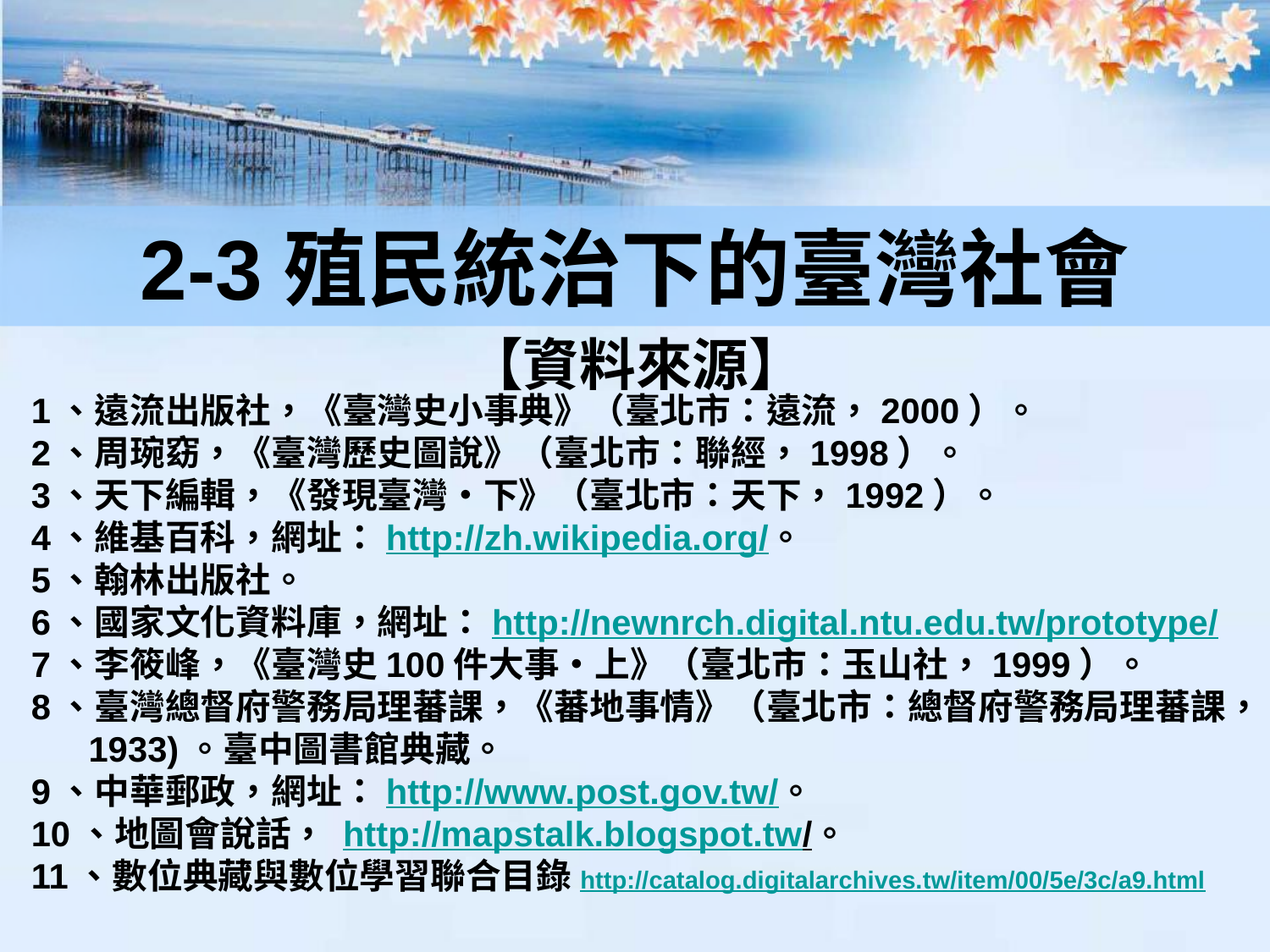

# 2-3殖民統治下的臺灣社會
【資料來源】
1、遠流出版社，《臺灣史小事典》（臺北市：遠流，2000）。
2、周琬窈，《臺灣歷史圖說》（臺北市：聯經，1998）。
3、天下編輯，《發現臺灣•下》（臺北市：天下，1992）。
4、維基百科，網址：http://zh.wikipedia.org/。
5、翰林出版社。
6、國家文化資料庫，網址：http://newnrch.digital.ntu.edu.tw/prototype/
7、李筱峰，《臺灣史100件大事•上》（臺北市：玉山社，1999）。
8、臺灣總督府警務局理蕃課，《蕃地事情》（臺北市：總督府警務局理蕃課，1933)。臺中圖書館典藏。
9、中華郵政，網址：http://www.post.gov.tw/。
10、地圖會說話， http://mapstalk.blogspot.tw/。
11、數位典藏與數位學習聯合目錄http://catalog.digitalarchives.tw/item/00/5e/3c/a9.html